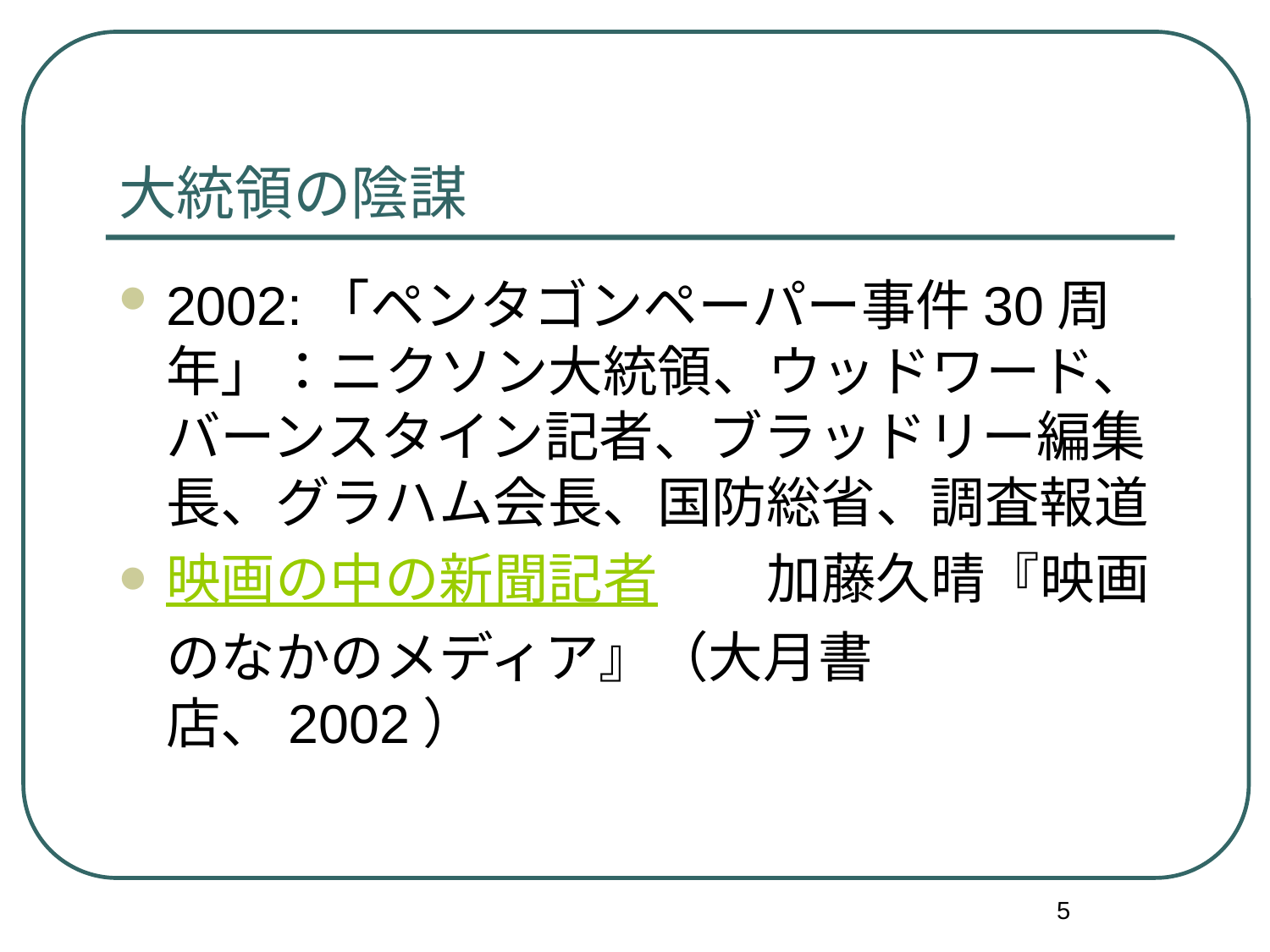

# 大統領の陰謀
2002:「ペンタゴンペーパー事件30周年」：ニクソン大統領、ウッドワード、バーンスタイン記者、ブラッドリー編集長、グラハム会長、国防総省、調査報道
映画の中の新聞記者　　加藤久晴『映画のなかのメディア』（大月書店、2002）
5